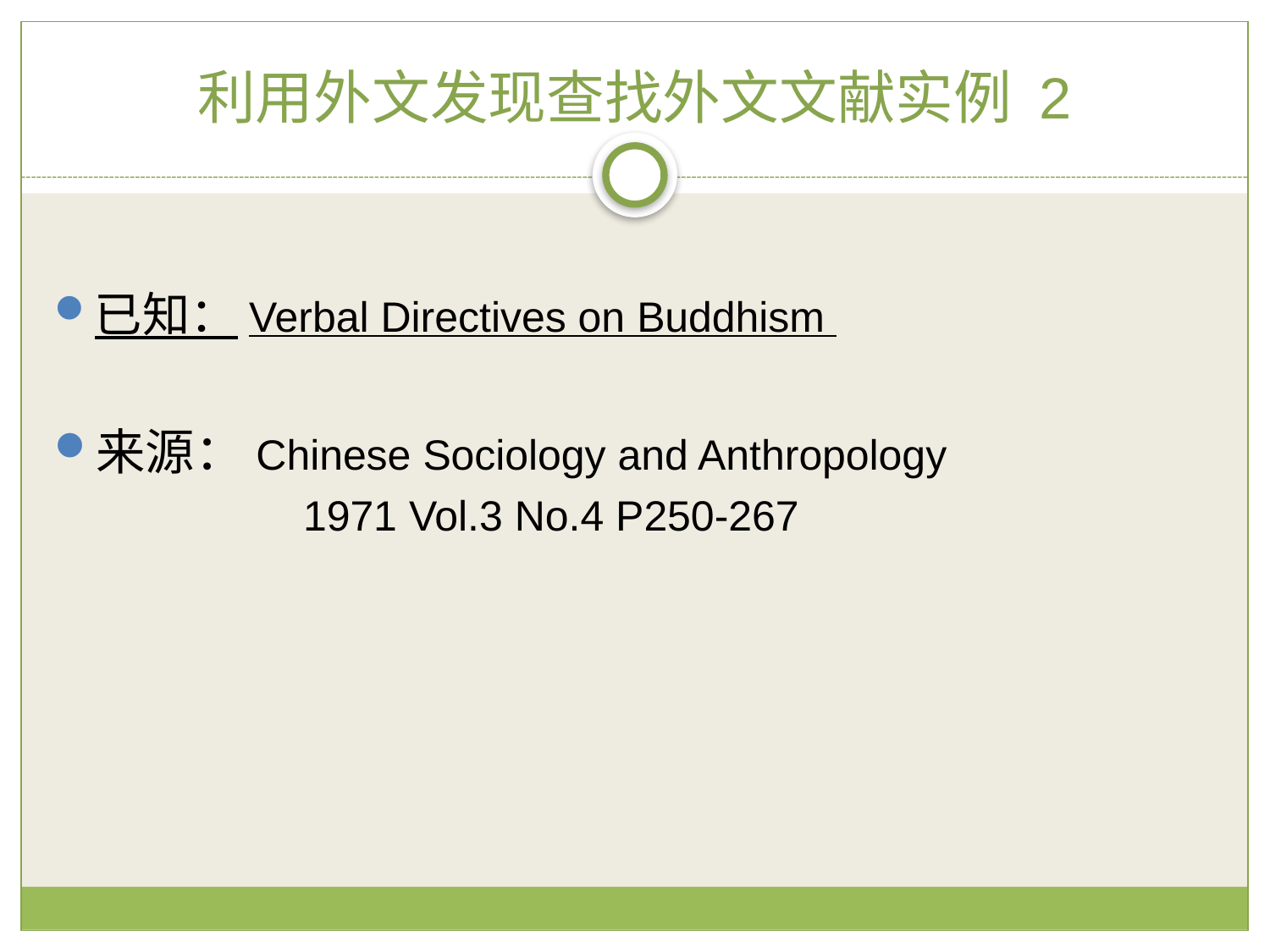

# 利用外文发现查找外文文献实例 2

已知：Verbal Directives on Buddhism

来源：Chinese Sociology and Anthropology
                     1971 Vol.3 No.4 P250-267